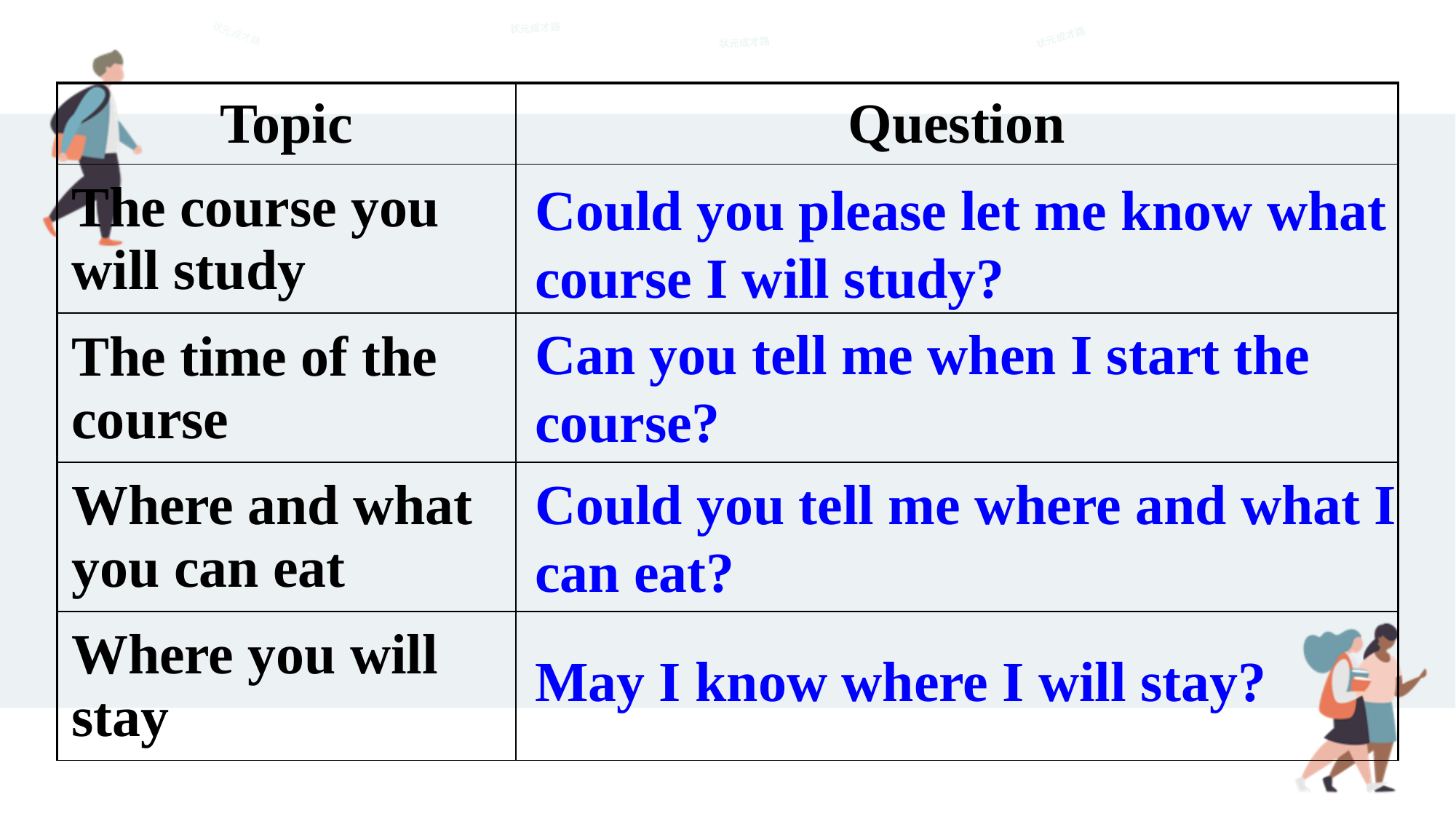

状元成才路
状元成才路
状元成才路
状元成才路
| Topic | Question |
| --- | --- |
| The course you will study |  |
| The time of the course |  |
| Where and what you can eat |  |
| Where you will stay |  |
Could you please let me know what course I will study?
Can you tell me when I start the course?
Could you tell me where and what I can eat?
May I know where I will stay?